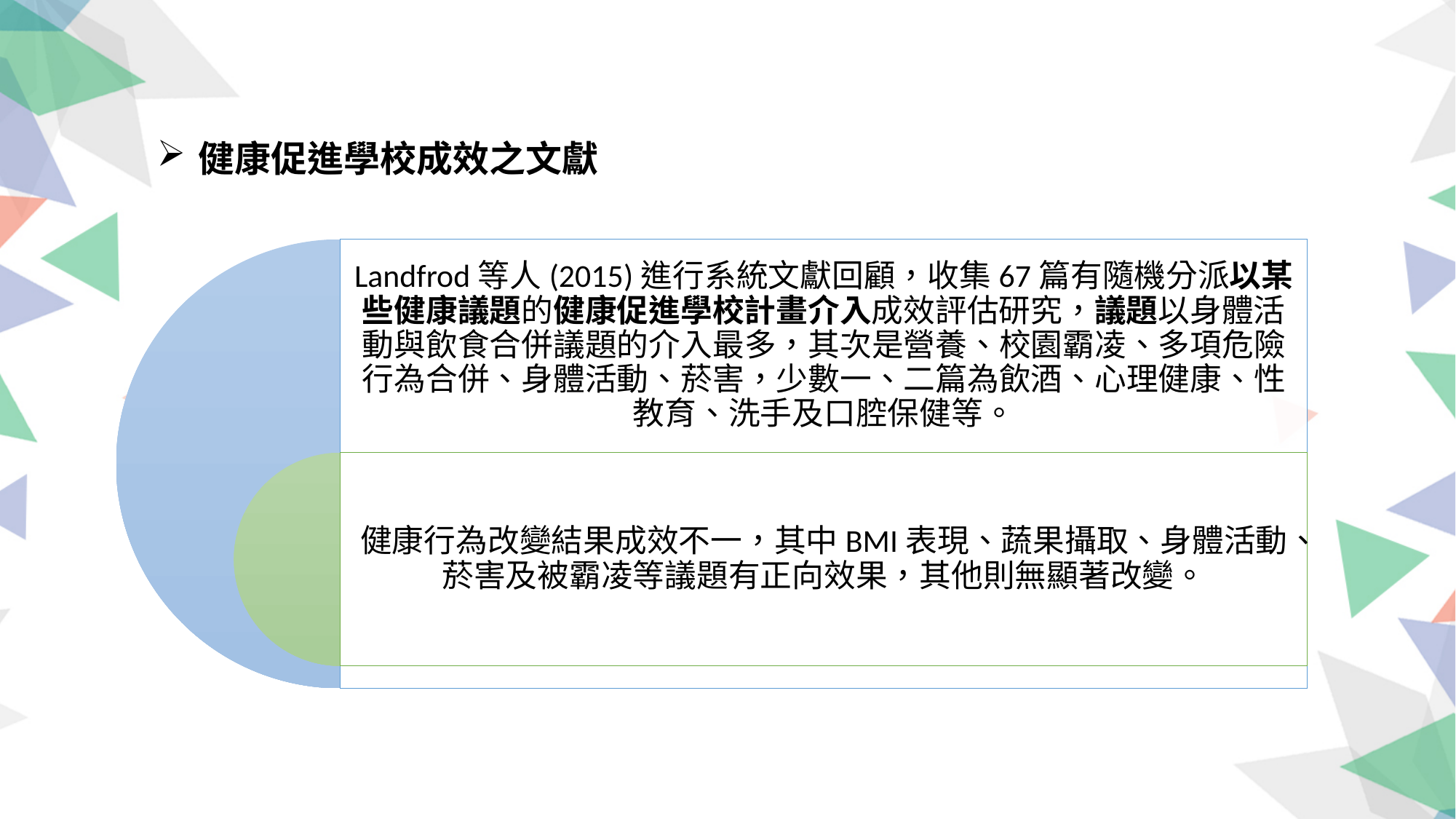

健康促進學校成效之文獻
Landfrod等人(2015)進行系統文獻回顧，收集67篇有隨機分派以某些健康議題的健康促進學校計畫介入成效評估研究，議題以身體活動與飲食合併議題的介入最多，其次是營養、校園霸凌、多項危險行為合併、身體活動、菸害，少數一、二篇為飲酒、心理健康、性教育、洗手及口腔保健等。
健康行為改變結果成效不一，其中BMI表現、蔬果攝取、身體活動、菸害及被霸凌等議題有正向效果，其他則無顯著改變。